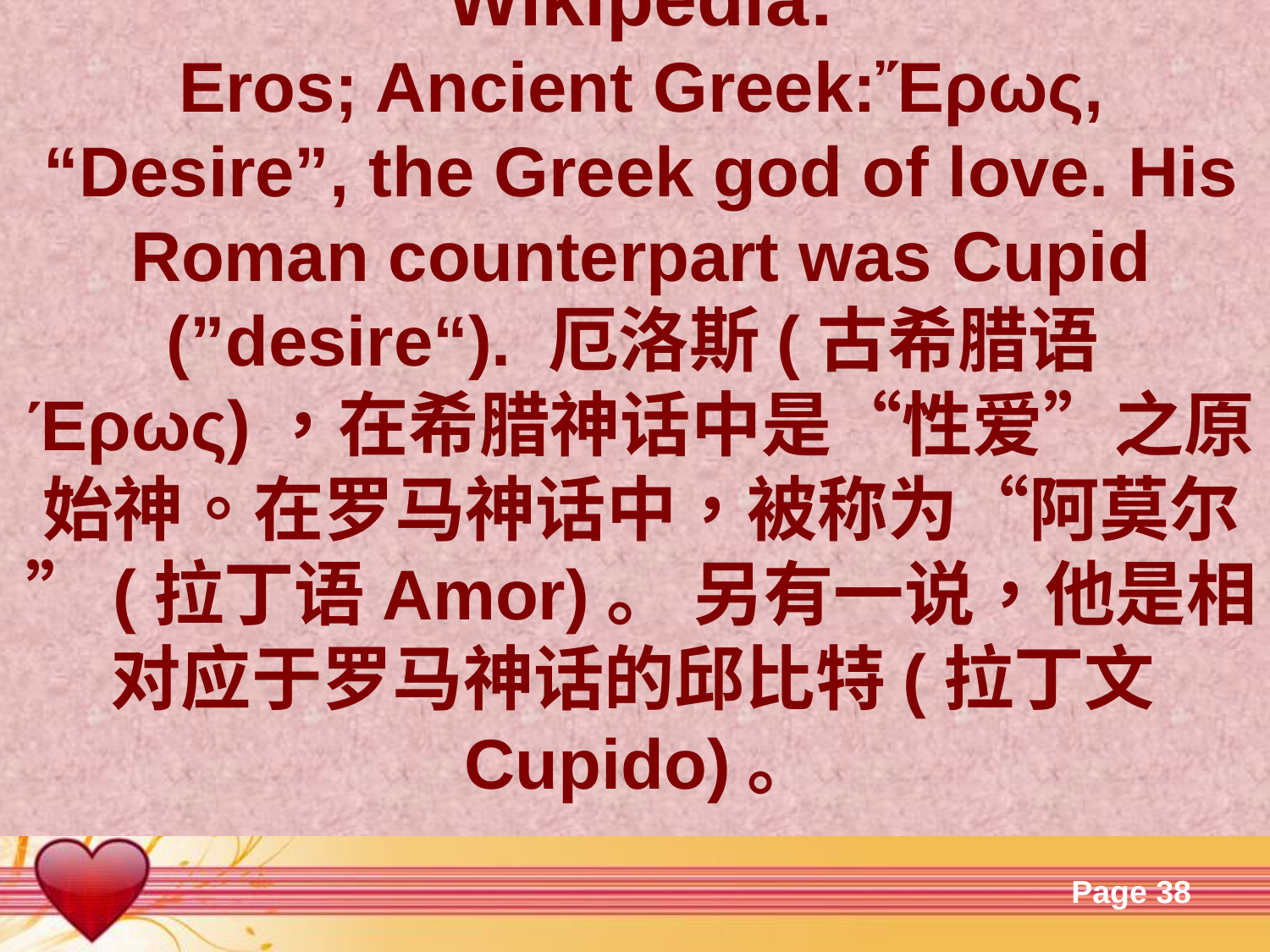

Wikipedia:
Eros; Ancient Greek:Ἔρως, “Desire”, the Greek god of love. His Roman counterpart was Cupid (”desire“). 厄洛斯(古希腊语Έρως)，在希腊神话中是“性爱”之原始神。在罗马神话中，被称为“阿莫尔”(拉丁语Amor)。 另有一说，他是相对应于罗马神话的邱比特(拉丁文Cupido)。